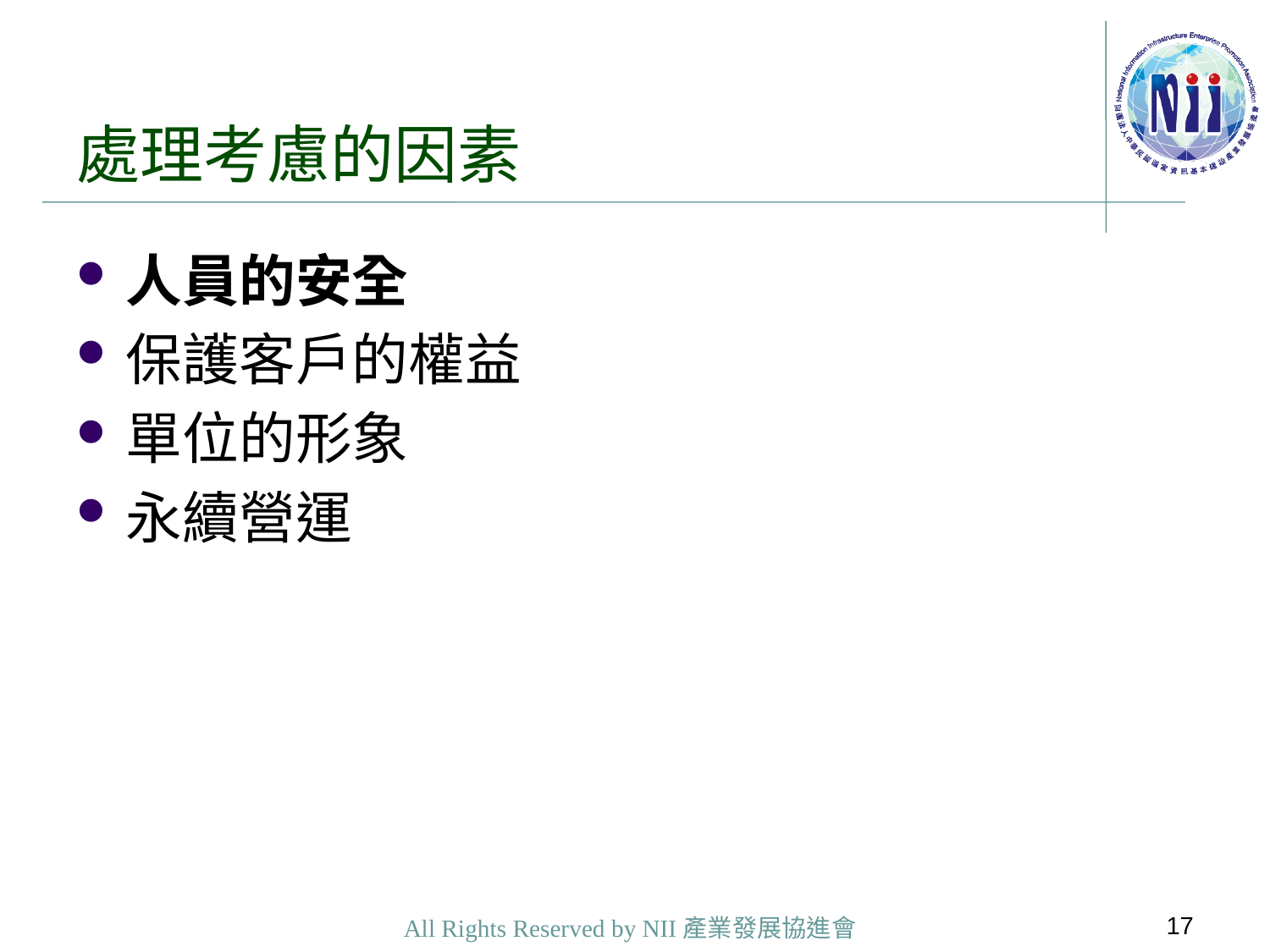

# 處理考慮的因素
人員的安全
保護客戶的權益
單位的形象
永續營運
17
All Rights Reserved by NII產業發展協進會